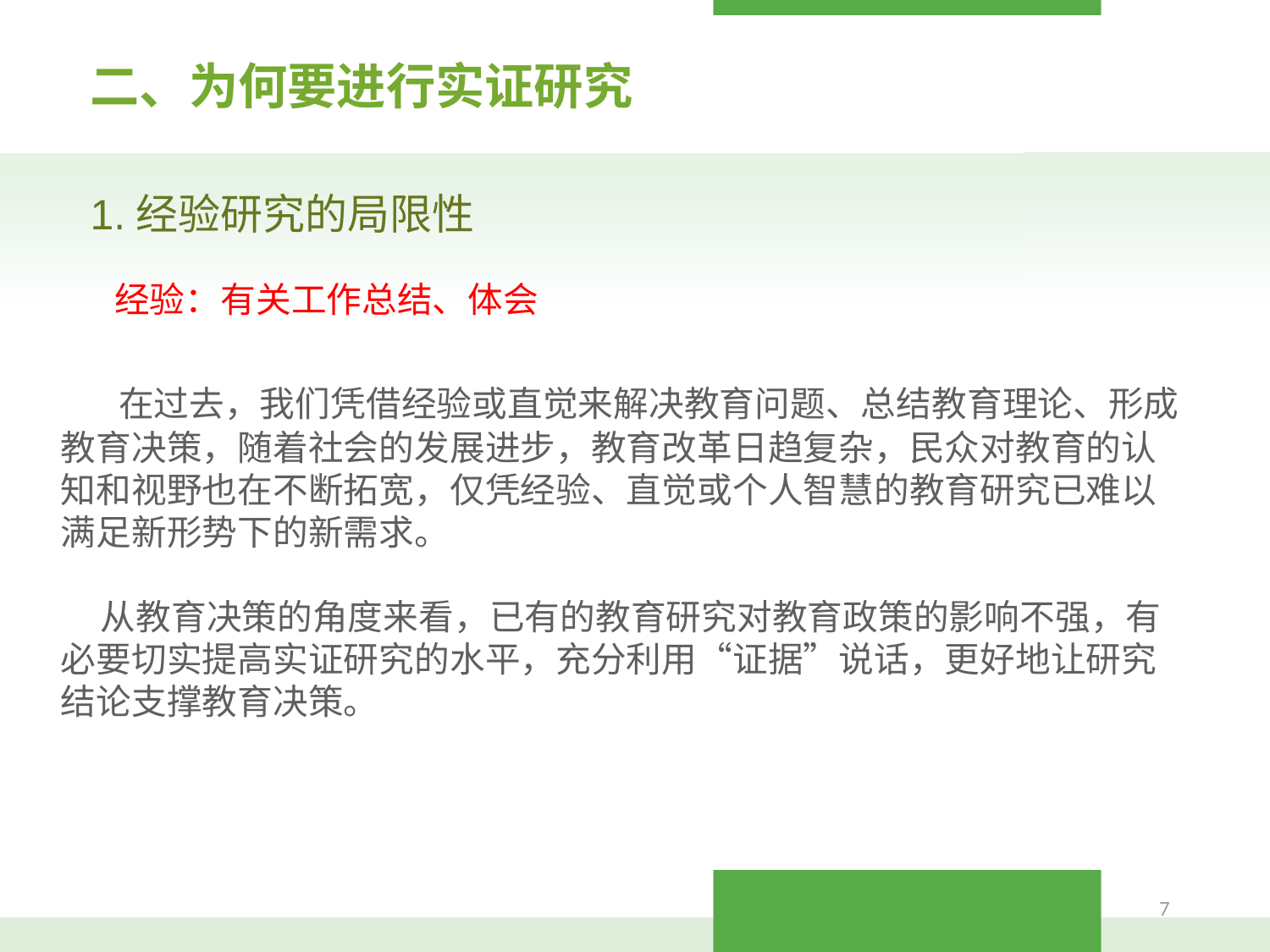

# 二、为何要进行实证研究
1.经验研究的局限性

经验：有关工作总结、体会
     在过去，我们凭借经验或直觉来解决教育问题、总结教育理论、形成教育决策，随着社会的发展进步，教育改革日趋复杂，民众对教育的认知和视野也在不断拓宽，仅凭经验、直觉或个人智慧的教育研究已难以满足新形势下的新需求。

    从教育决策的角度来看，已有的教育研究对教育政策的影响不强，有必要切实提高实证研究的水平，充分利用“证据”说话，更好地让研究结论支撑教育决策。
7